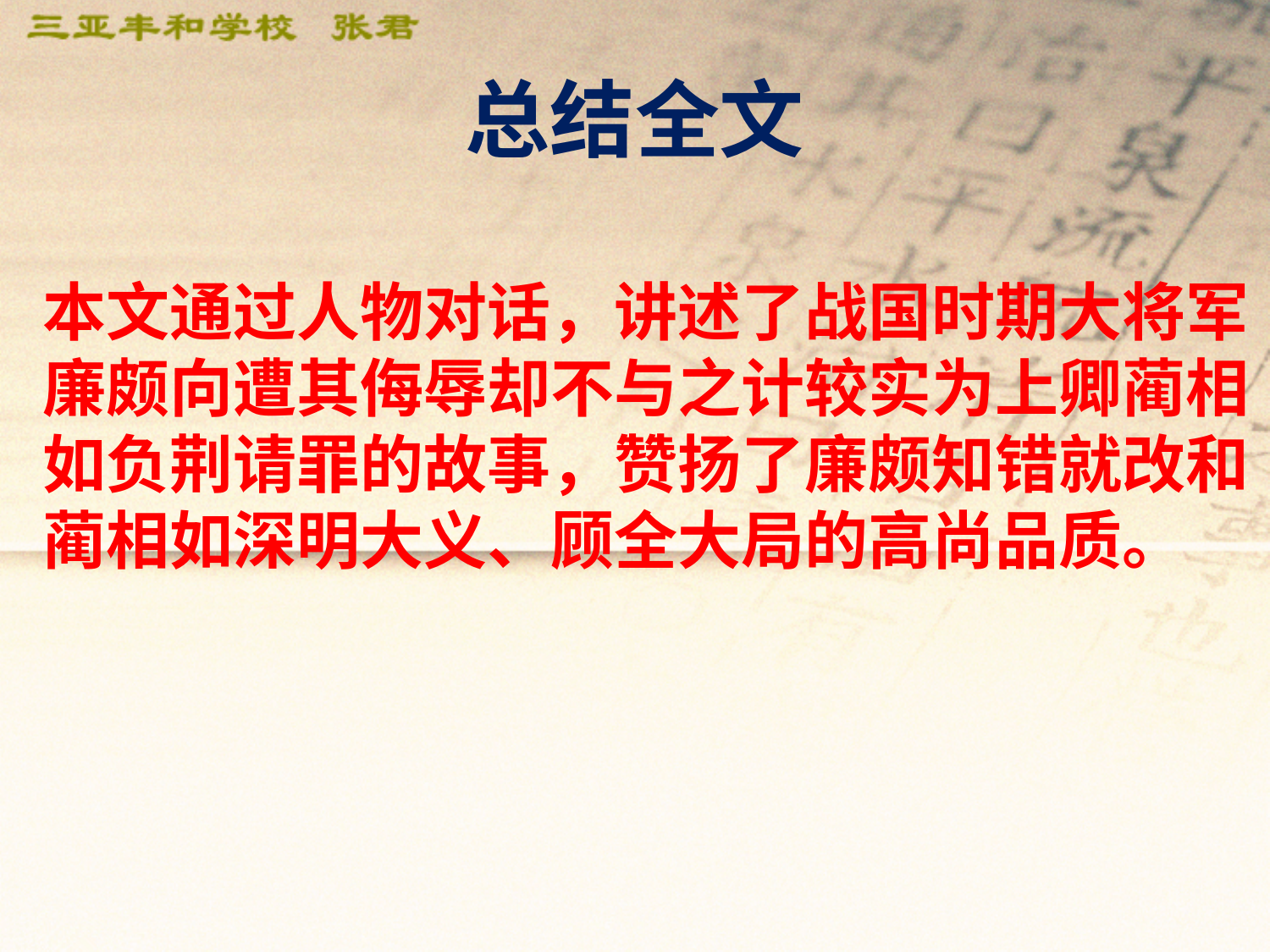

# 总结全文
本文通过人物对话，讲述了战国时期大将军廉颇向遭其侮辱却不与之计较实为上卿蔺相如负荆请罪的故事，赞扬了廉颇知错就改和蔺相如深明大义、顾全大局的高尚品质。